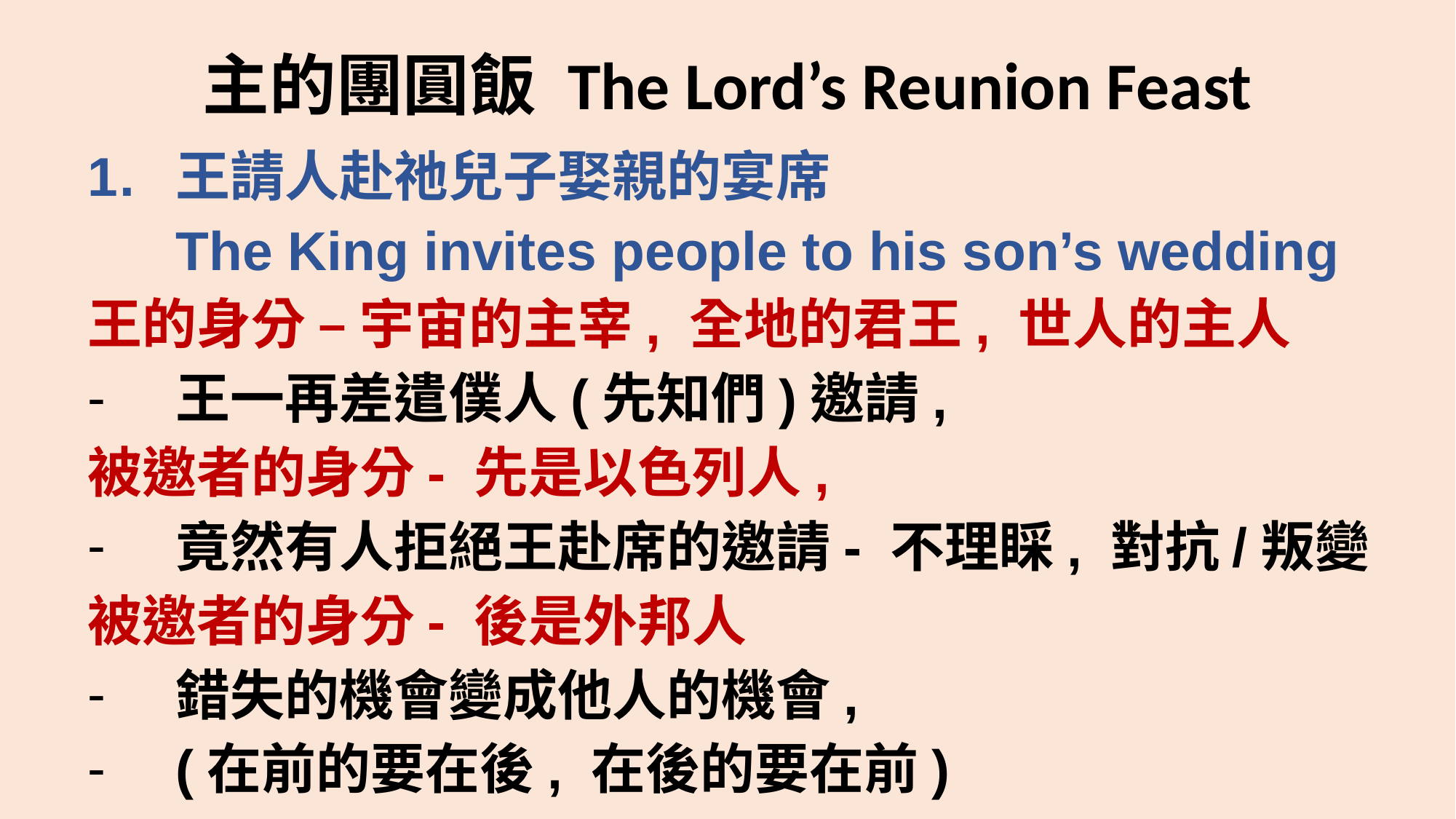

# 主的團圓飯 The Lord’s Reunion Feast
王請人赴祂兒子娶親的宴席
	The King invites people to his son’s wedding
王的身分 – 宇宙的主宰, 全地的君王, 世人的主人
王一再差遣僕人(先知們)邀請,
被邀者的身分- 先是以色列人,
竟然有人拒絕王赴席的邀請- 不理睬, 對抗/叛變
被邀者的身分- 後是外邦人
錯失的機會變成他人的機會,
(在前的要在後, 在後的要在前)